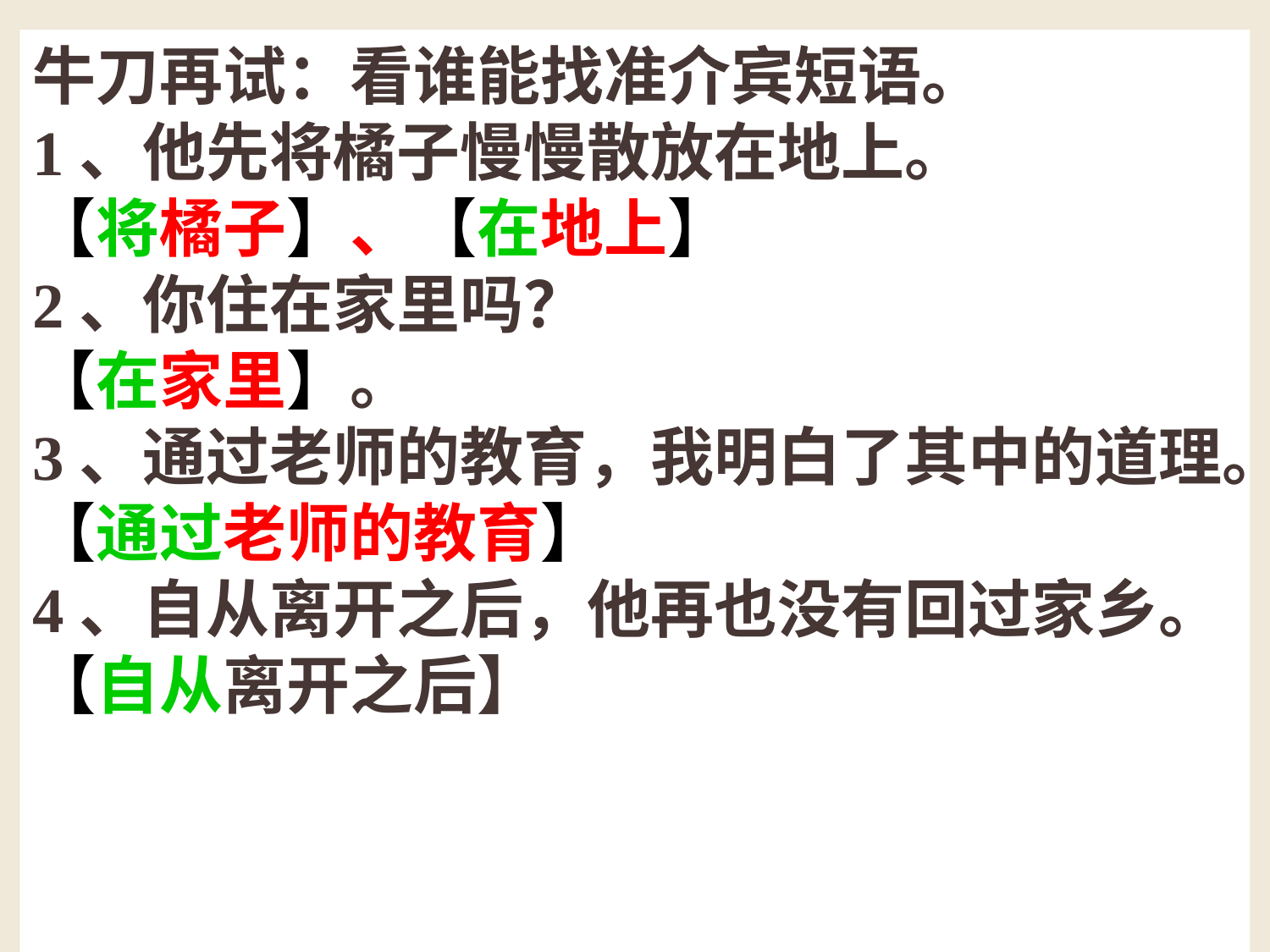

牛刀再试：看谁能找准介宾短语。
1、他先将橘子慢慢散放在地上。
【将橘子】、【在地上】
2、你住在家里吗？
【在家里】。
3、通过老师的教育，我明白了其中的道理。
【通过老师的教育】
4、自从离开之后，他再也没有回过家乡。
【自从离开之后】